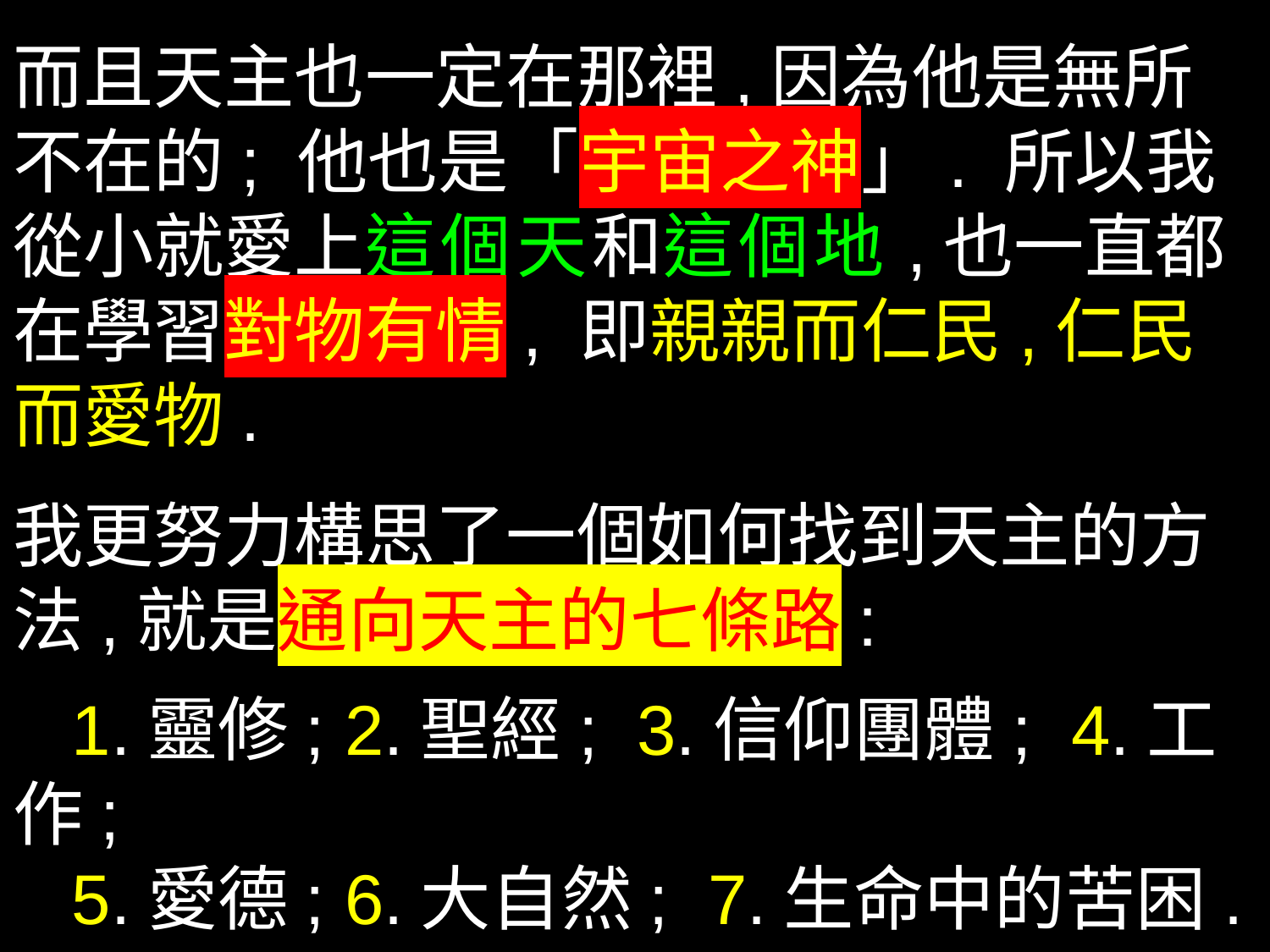

而且天主也一定在那裡,因為他是無所不在的; 他也是「宇宙之神」. 所以我從小就愛上這個天和這個地,也一直都在學習對物有情, 即親親而仁民,仁民而愛物.
我更努力構思了一個如何找到天主的方法,就是通向天主的七條路:
   1.靈修; 2.聖經;  3.信仰團體;  4.工作;
   5.愛德; 6.大自然;  7.生命中的苦困.
我堅信,連痛苦都是通向天主的必由之路.